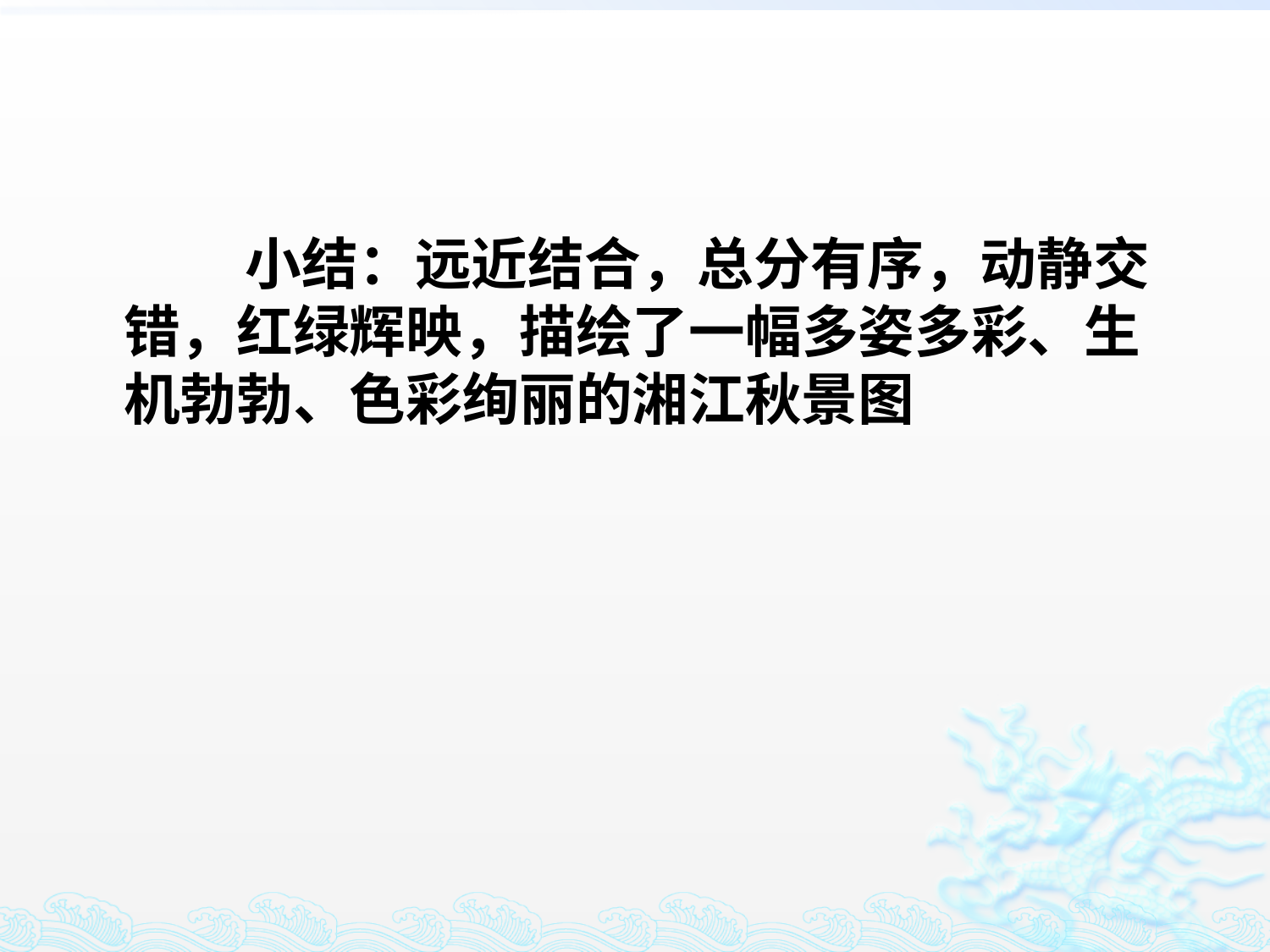

#
　　　小结：远近结合，总分有序，动静交错，红绿辉映，描绘了一幅多姿多彩、生机勃勃、色彩绚丽的湘江秋景图